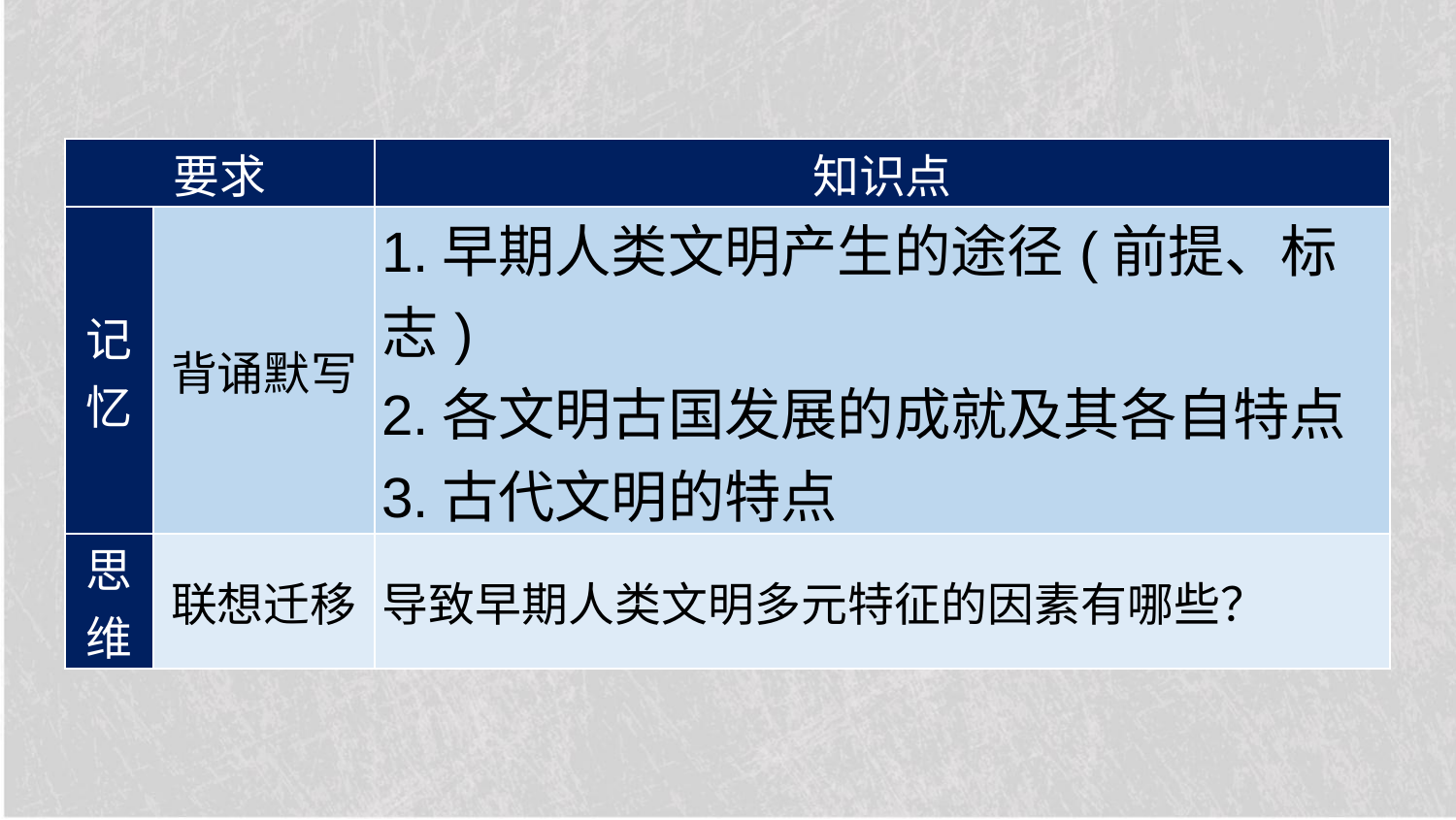

| 要求 |  | 知识点 |
| --- | --- | --- |
| 记忆 | 背诵默写 | 1.早期人类文明产生的途径(前提、标志) 2.各文明古国发展的成就及其各自特点 3.古代文明的特点 |
| 思维 | 联想迁移 | 导致早期人类文明多元特征的因素有哪些？ |